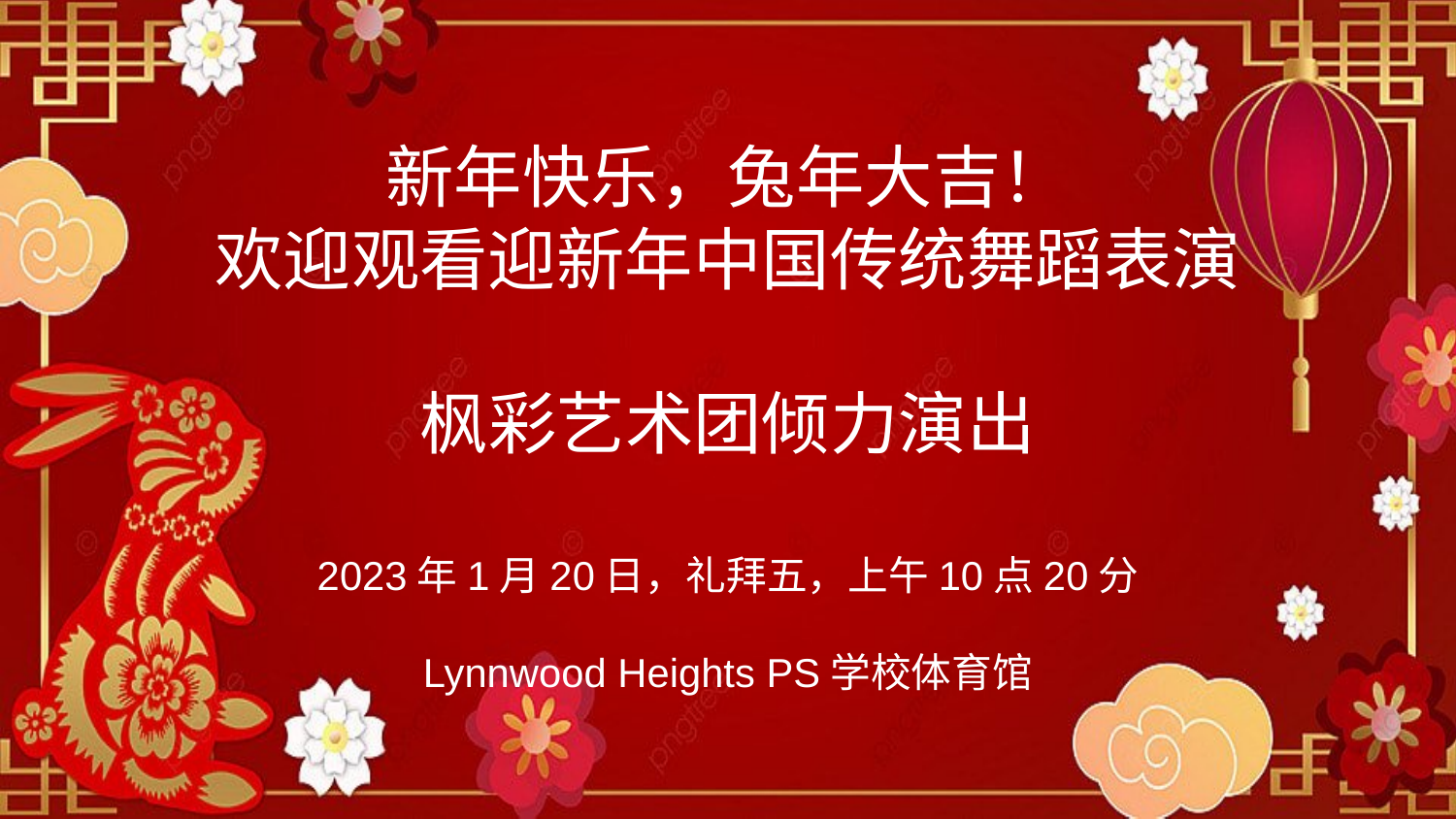

# 新年快乐，兔年大吉！
欢迎观看迎新年中国传统舞蹈表演

枫彩艺术团倾力演出
2023年1月20日，礼拜五，上午10点20分

Lynnwood Heights PS学校体育馆